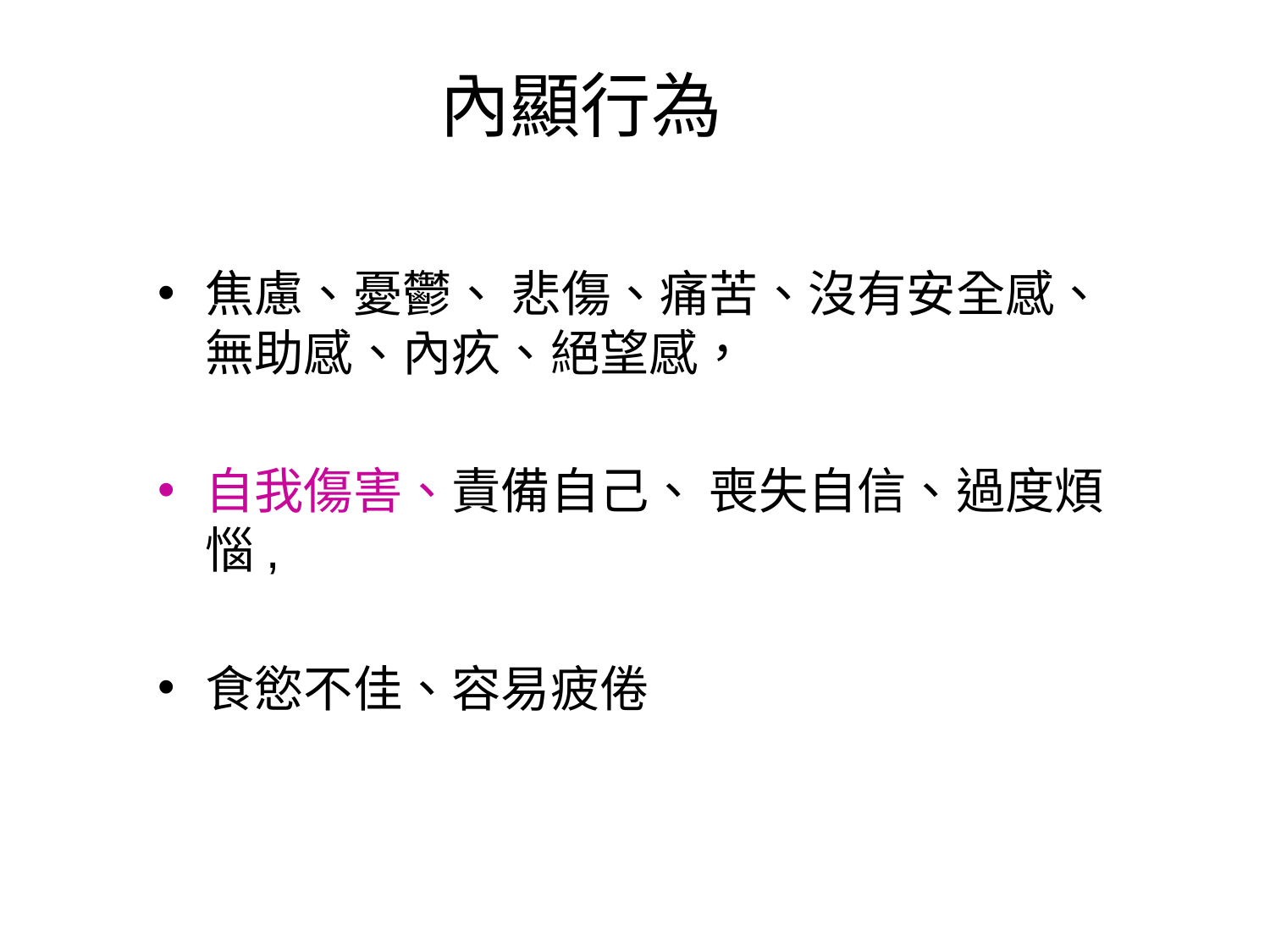

# 內顯行為
焦慮、憂鬱、 悲傷、痛苦、沒有安全感、無助感、內疚、絕望感，

自我傷害、責備自己、 喪失自信、過度煩惱,

食慾不佳、容易疲倦